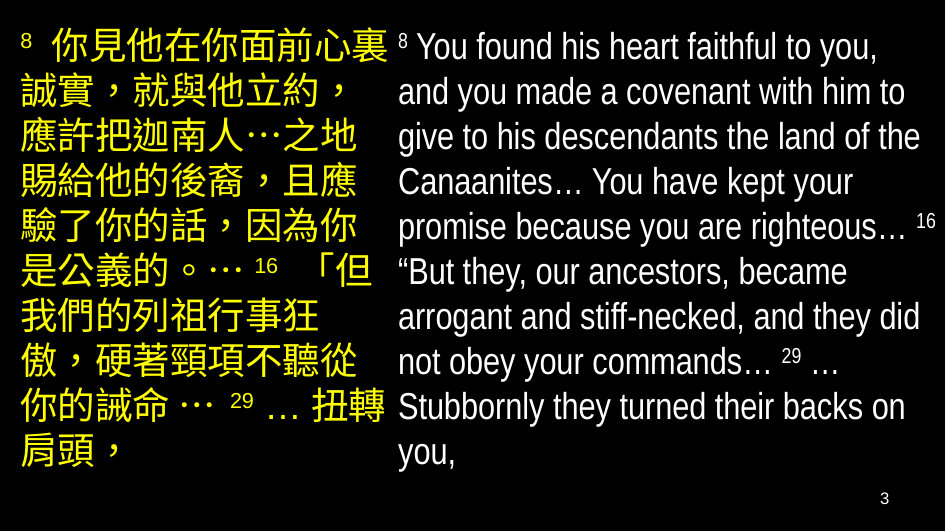

8 你見他在你面前心裏誠實，就與他立約，應許把迦南人…之地賜給他的後裔，且應驗了你的話，因為你是公義的。…16 「但我們的列祖行事狂傲，硬著頸項不聽從你的誡命 … 29 …扭轉肩頭，
8 You found his heart faithful to you, and you made a covenant with him to give to his descendants the land of the Canaanites… You have kept your promise because you are righteous… 16 “But they, our ancestors, became arrogant and stiff-necked, and they did not obey your commands… 29 … Stubbornly they turned their backs on you,
3